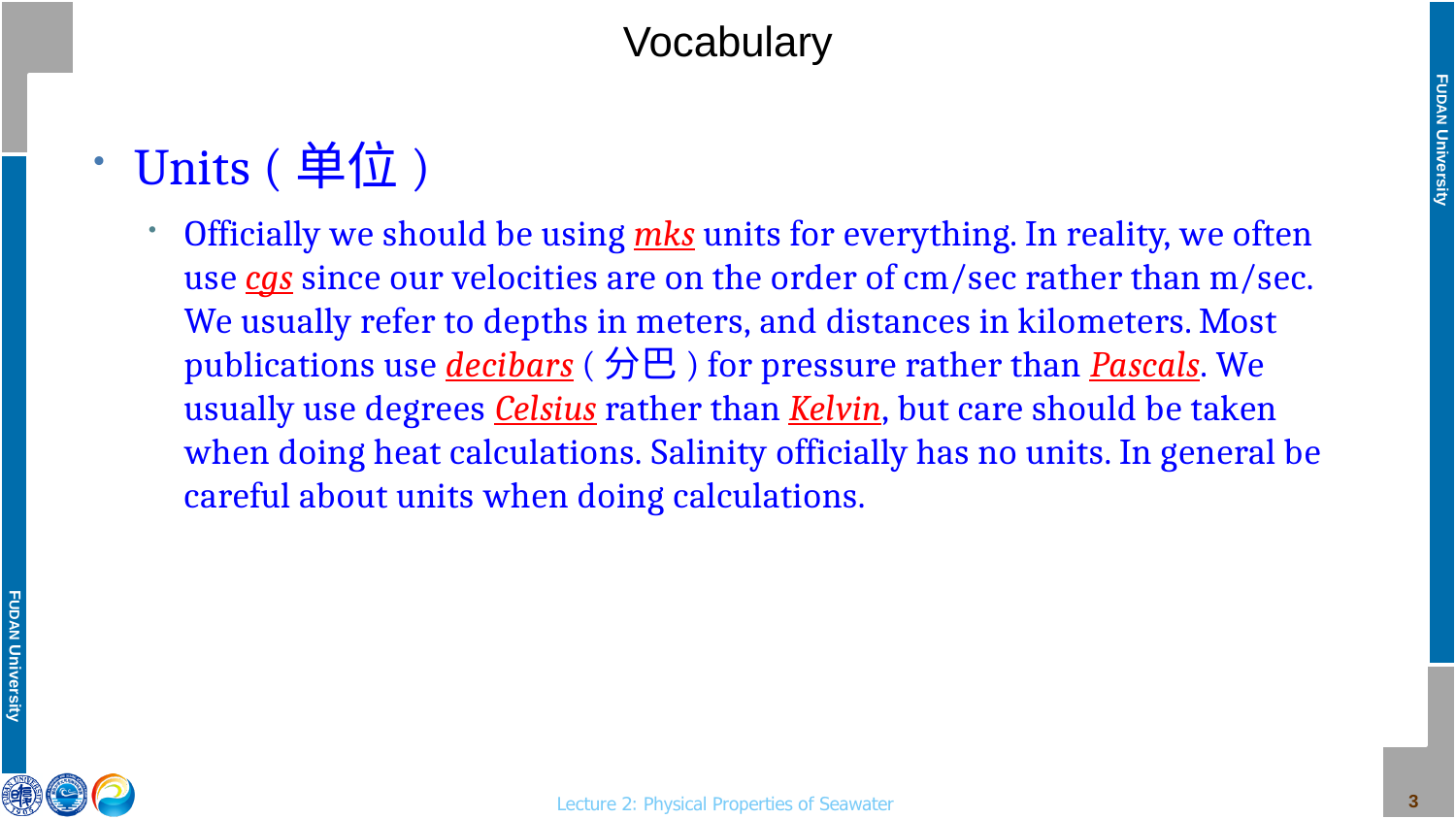

# Vocabulary
Units (单位)
Officially we should be using mks units for everything. In reality, we often use cgs since our velocities are on the order of cm/sec rather than m/sec. We usually refer to depths in meters, and distances in kilometers. Most publications use decibars (分巴) for pressure rather than Pascals. We usually use degrees Celsius rather than Kelvin, but care should be taken when doing heat calculations. Salinity officially has no units. In general be careful about units when doing calculations.